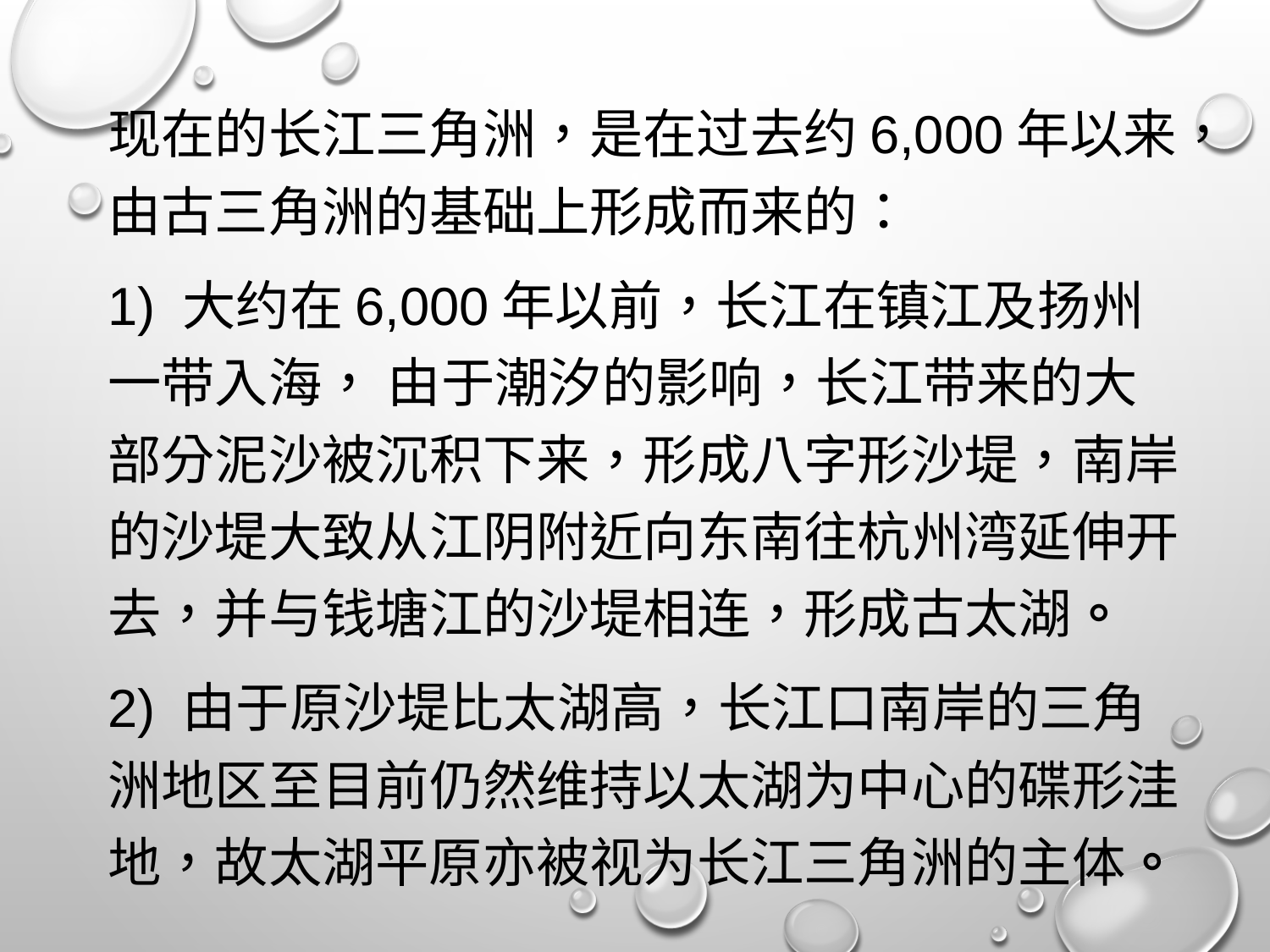

现在的长江三角洲，是在过去约6,000年以来，由古三角洲的基础上形成而来的：
1) 大约在6,000年以前，长江在镇江及扬州一带入海， 由于潮汐的影响，长江带来的大部分泥沙被沉积下来，形成八字形沙堤，南岸的沙堤大致从江阴附近向东南往杭州湾延伸开去，并与钱塘江的沙堤相连，形成古太湖。
2) 由于原沙堤比太湖高，长江口南岸的三角洲地区至目前仍然维持以太湖为中心的碟形洼地，故太湖平原亦被视为长江三角洲的主体。